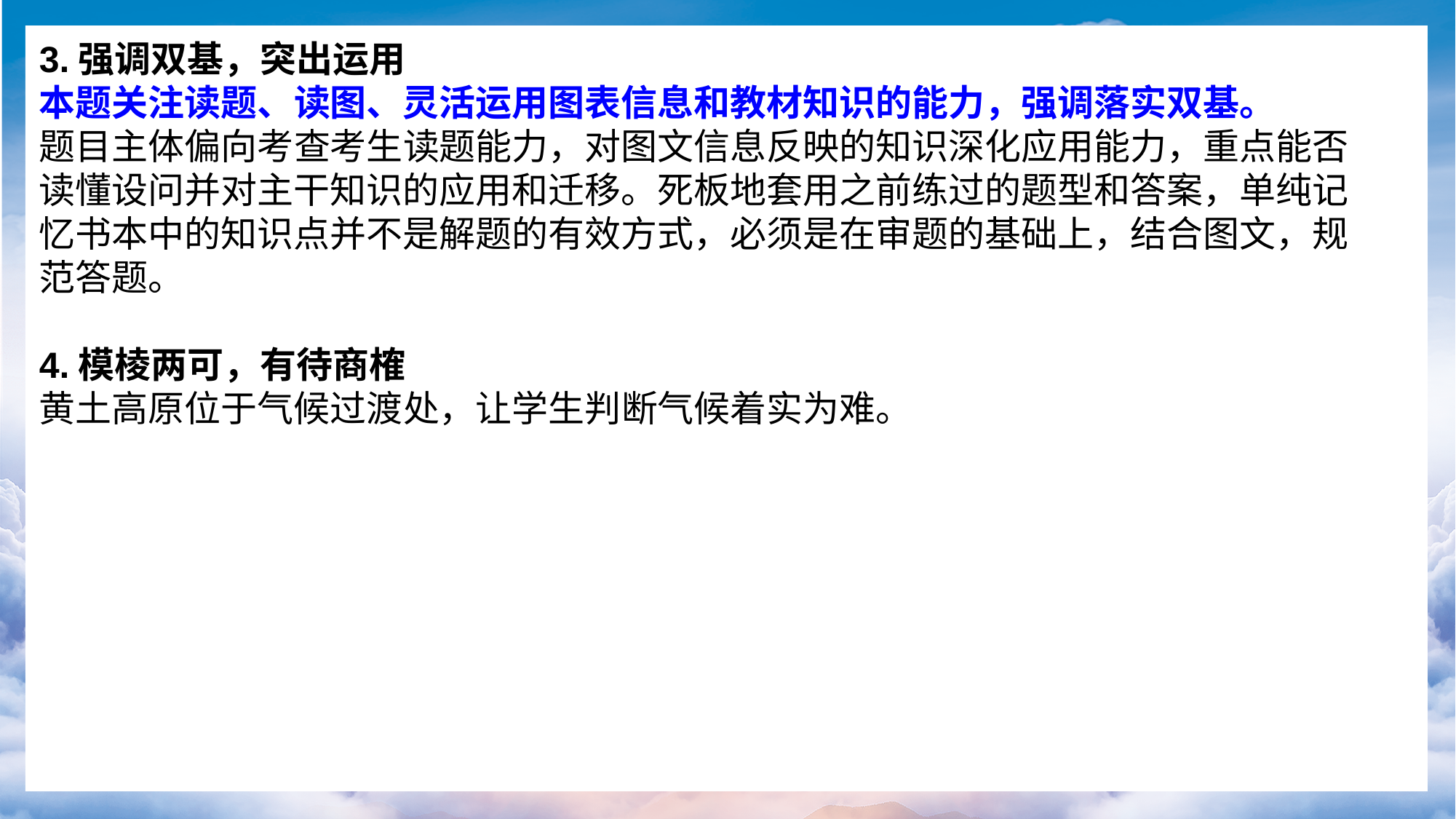

3.强调双基，突出运用
本题关注读题、读图、灵活运用图表信息和教材知识的能力，强调落实双基。
题目主体偏向考查考生读题能力，对图文信息反映的知识深化应用能力，重点能否读懂设问并对主干知识的应用和迁移。死板地套用之前练过的题型和答案，单纯记忆书本中的知识点并不是解题的有效方式，必须是在审题的基础上，结合图文，规范答题。

4.模棱两可，有待商榷
黄土高原位于气候过渡处，让学生判断气候着实为难。